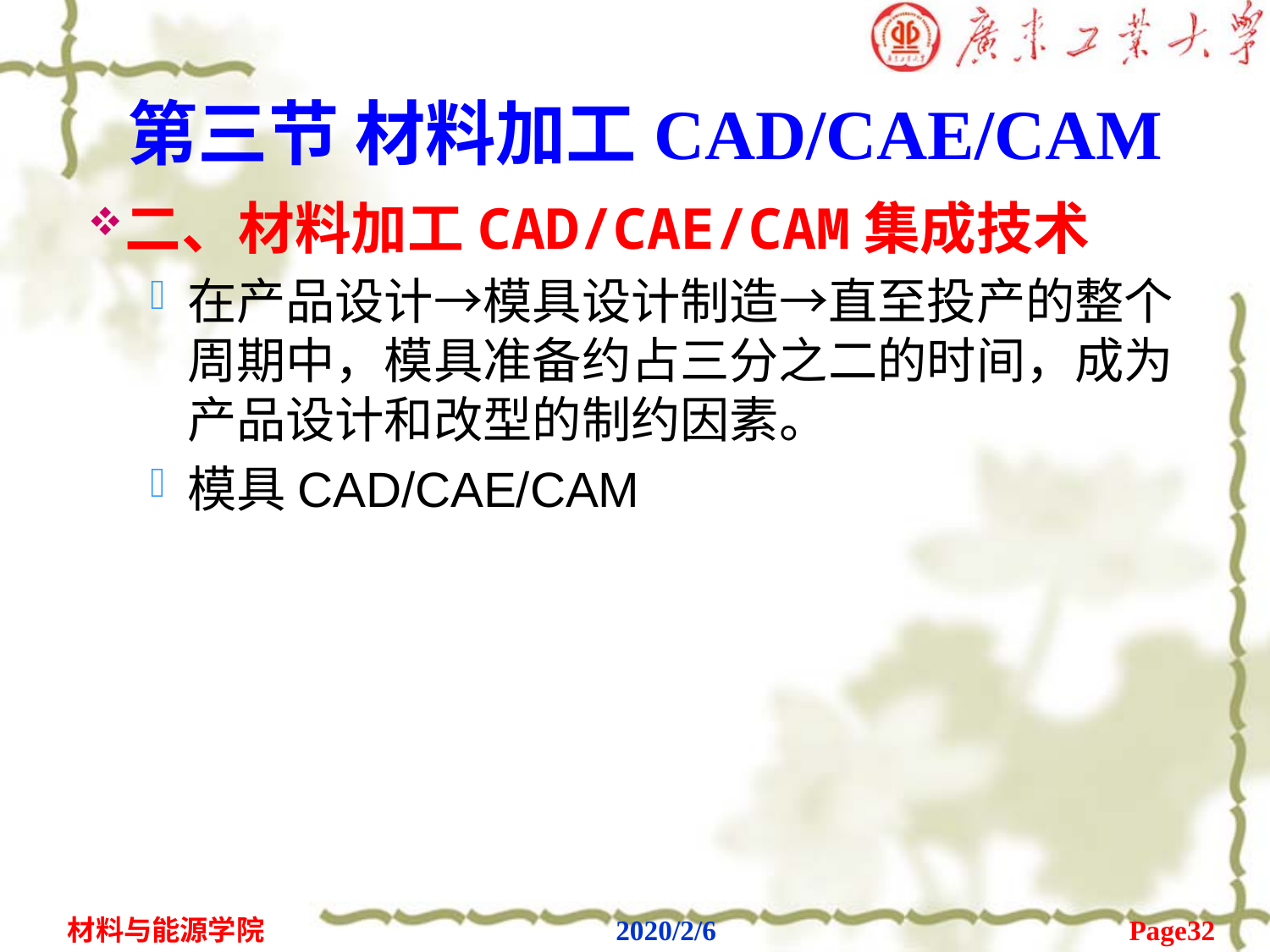

# 第三节 材料加工CAD/CAE/CAM
二、材料加工CAD/CAE/CAM集成技术
在产品设计→模具设计制造→直至投产的整个周期中，模具准备约占三分之二的时间，成为产品设计和改型的制约因素。
模具CAD/CAE/CAM
Page32
材料与能源学院
2020/2/6